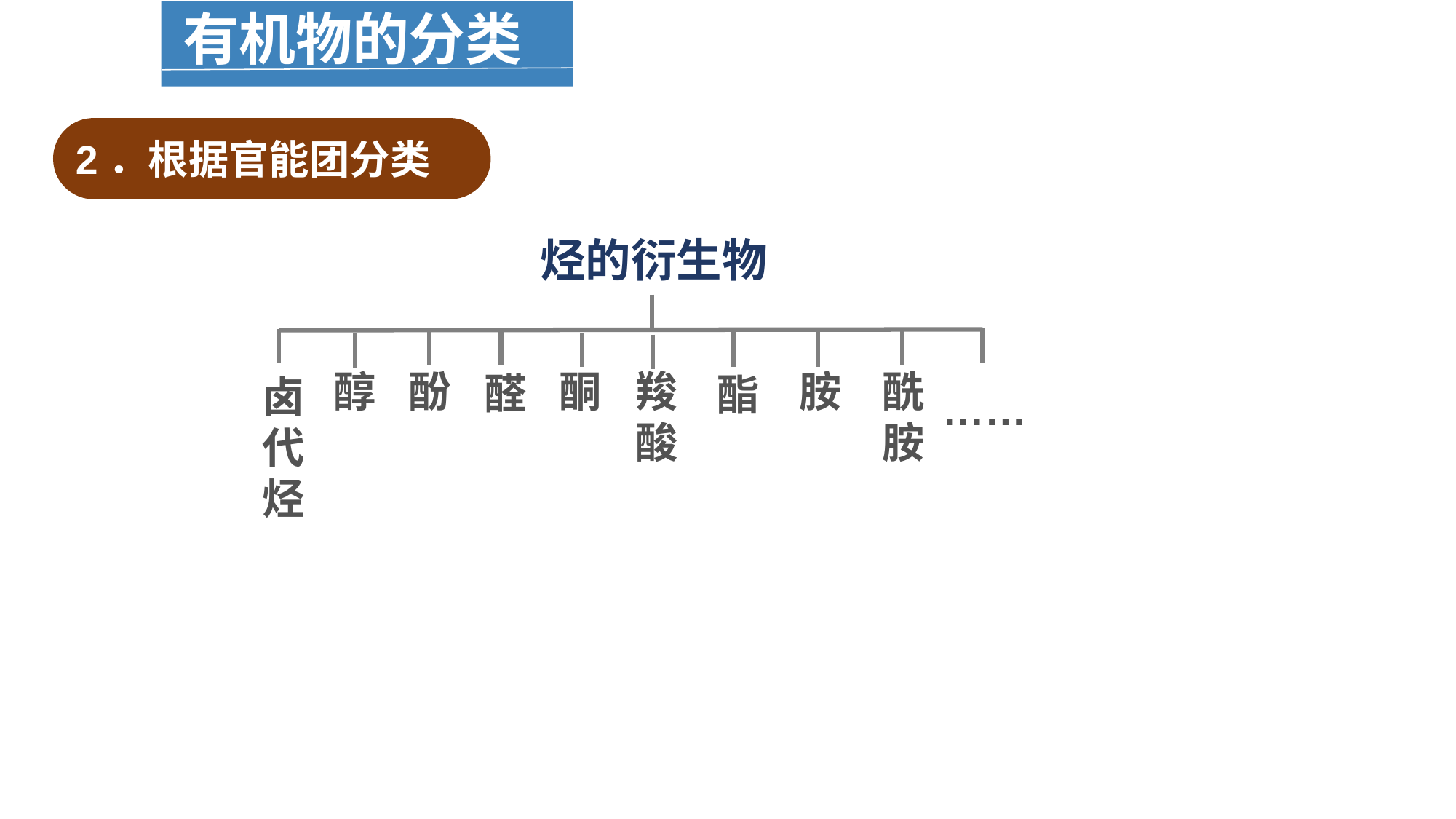

有机物的分类
2．根据官能团分类
烃的衍生物
羧酸
酰胺
醇
酚
酮
胺
醛
酯
卤
代
烃
……